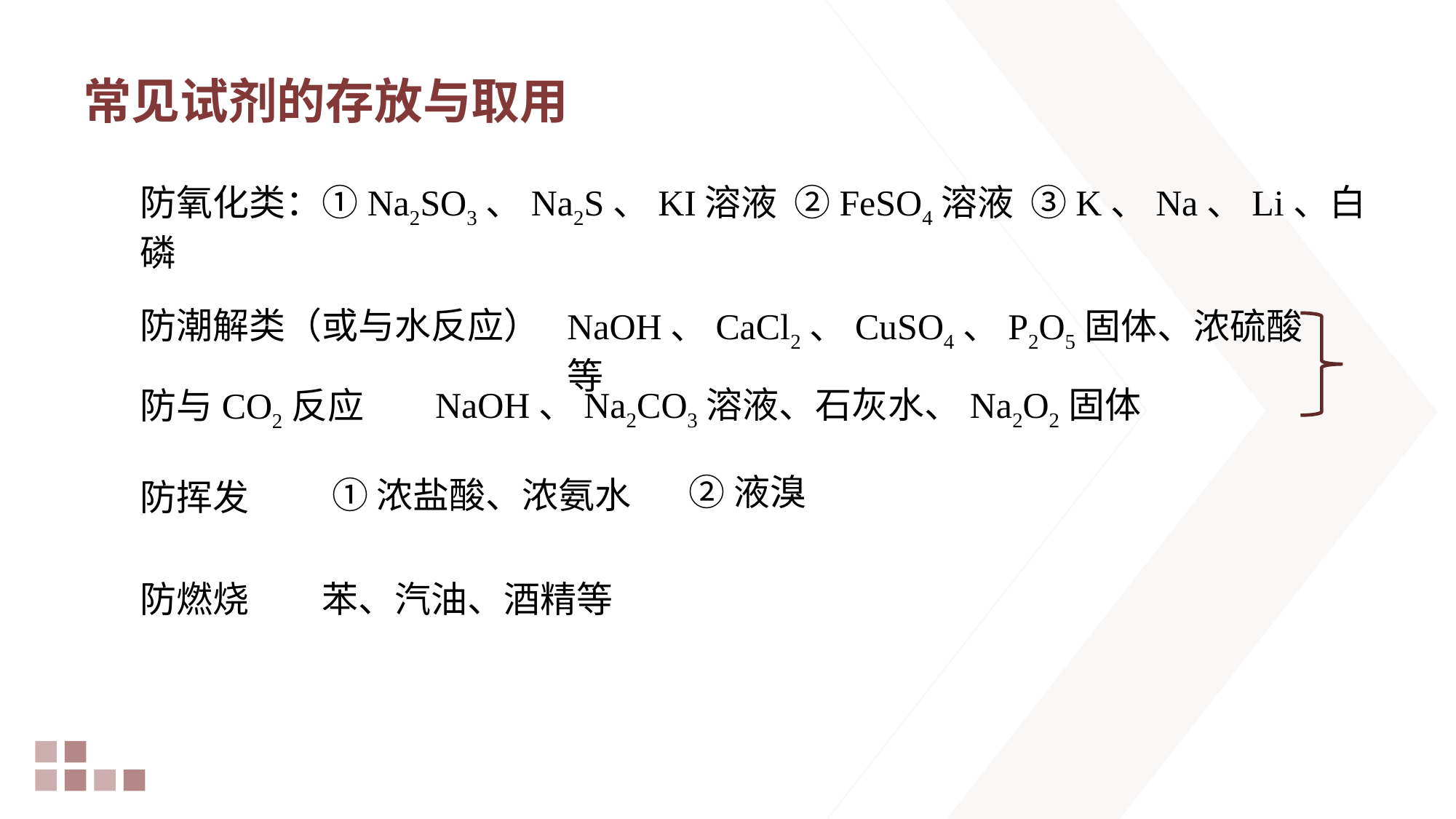

# 常见试剂的存放与取用
防氧化类：①Na2SO3、Na2S、KI溶液  ②FeSO4溶液  ③K、Na、Li、白磷
防潮解类（或与水反应）
NaOH、CaCl2、CuSO4、P2O5固体、浓硫酸等

NaOH、Na2CO3溶液、石灰水、Na2O2固体
防与CO2反应
②液溴
①浓盐酸、浓氨水
防挥发
防燃烧
苯、汽油、酒精等